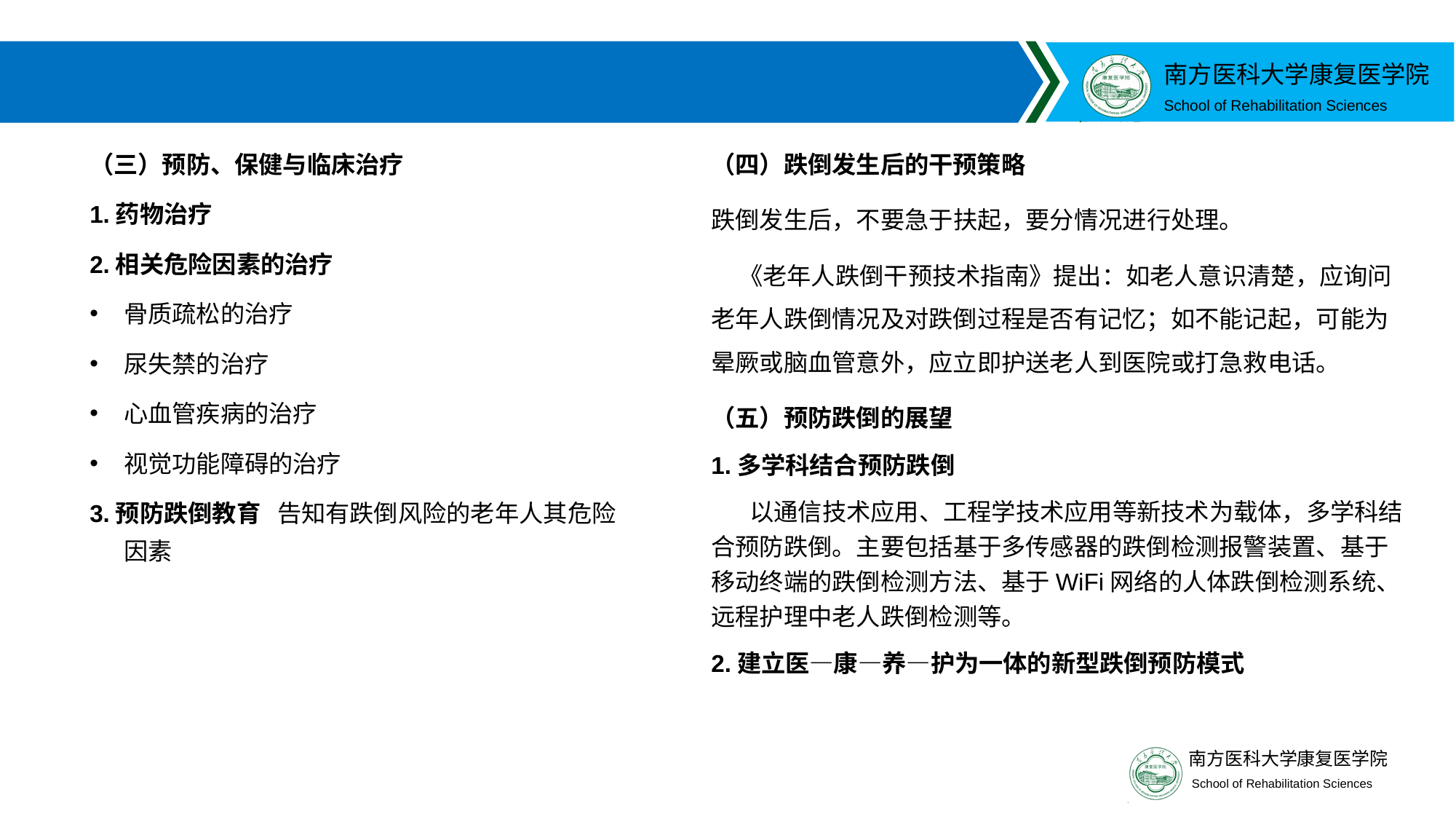

#
（三）预防、保健与临床治疗
1.药物治疗
2.相关危险因素的治疗
骨质疏松的治疗
尿失禁的治疗
心血管疾病的治疗
视觉功能障碍的治疗
3.预防跌倒教育   告知有跌倒风险的老年人其危险因素

（四）跌倒发生后的干预策略
跌倒发生后，不要急于扶起，要分情况进行处理。
    《老年人跌倒干预技术指南》提出：如老人意识清楚，应询问老年人跌倒情况及对跌倒过程是否有记忆；如不能记起，可能为晕厥或脑血管意外，应立即护送老人到医院或打急救电话。
（五）预防跌倒的展望
1.多学科结合预防跌倒
      以通信技术应用、工程学技术应用等新技术为载体，多学科结合预防跌倒。主要包括基于多传感器的跌倒检测报警装置、基于移动终端的跌倒检测方法、基于WiFi网络的人体跌倒检测系统、远程护理中老人跌倒检测等。
2.建立医—康—养—护为一体的新型跌倒预防模式